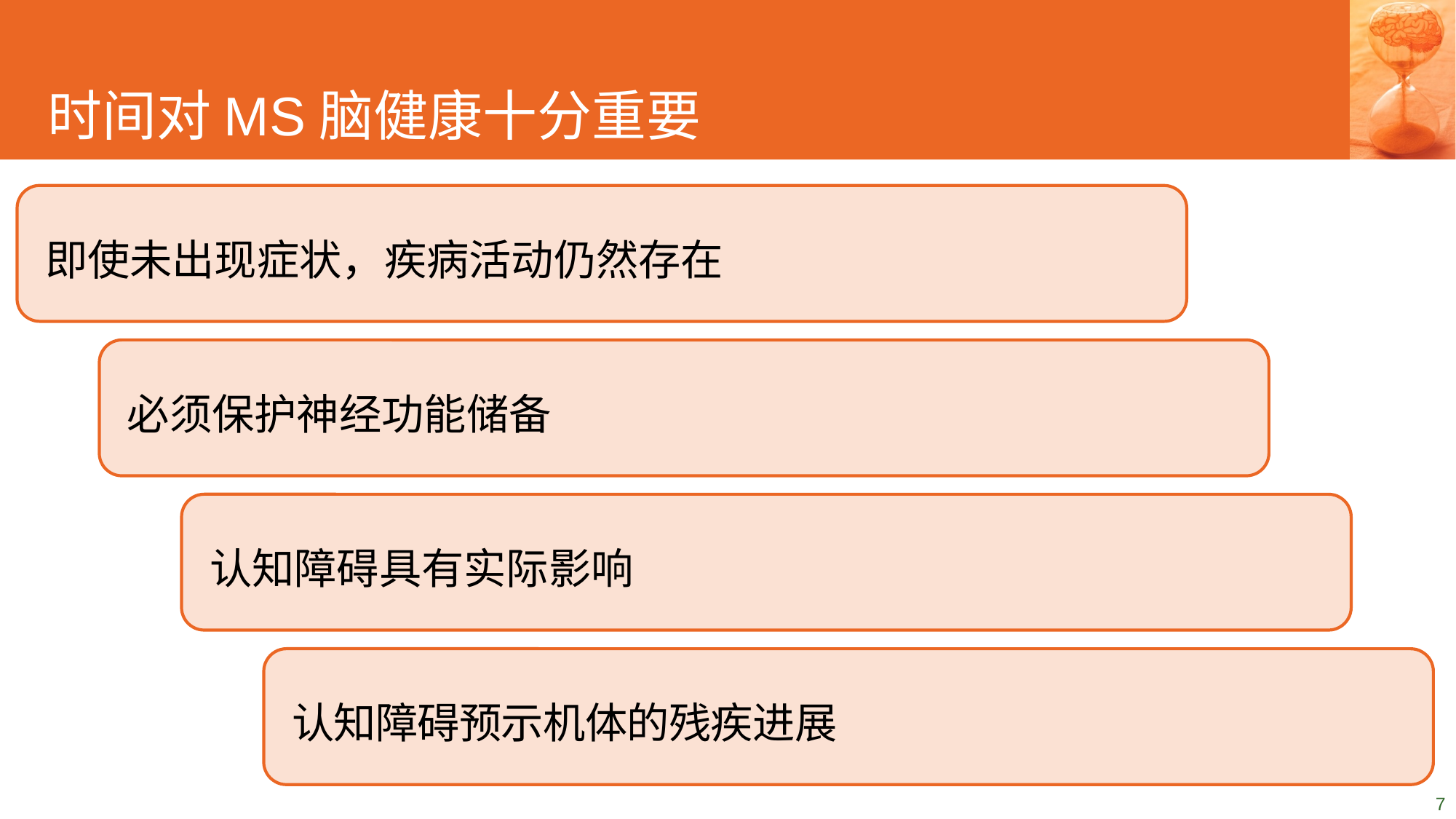

# 时间对MS脑健康十分重要
即使未出现症状，疾病活动仍然存在
必须保护神经功能储备
认知障碍具有实际影响
认知障碍预示机体的残疾进展